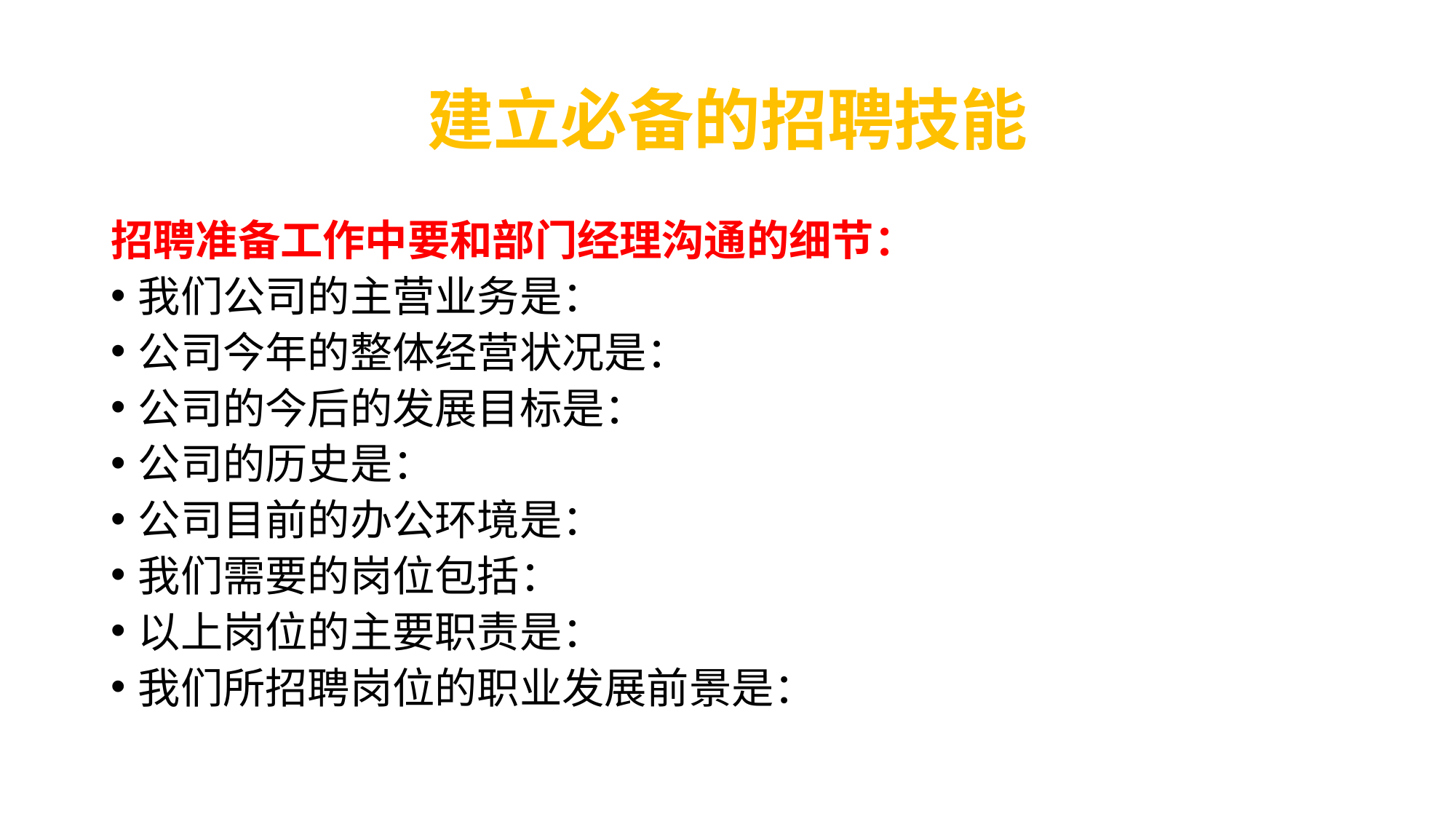

# 建立必备的招聘技能
招聘准备工作中要和部门经理沟通的细节：
我们公司的主营业务是：
公司今年的整体经营状况是：
公司的今后的发展目标是：
公司的历史是：
公司目前的办公环境是：
我们需要的岗位包括：
以上岗位的主要职责是：
我们所招聘岗位的职业发展前景是：